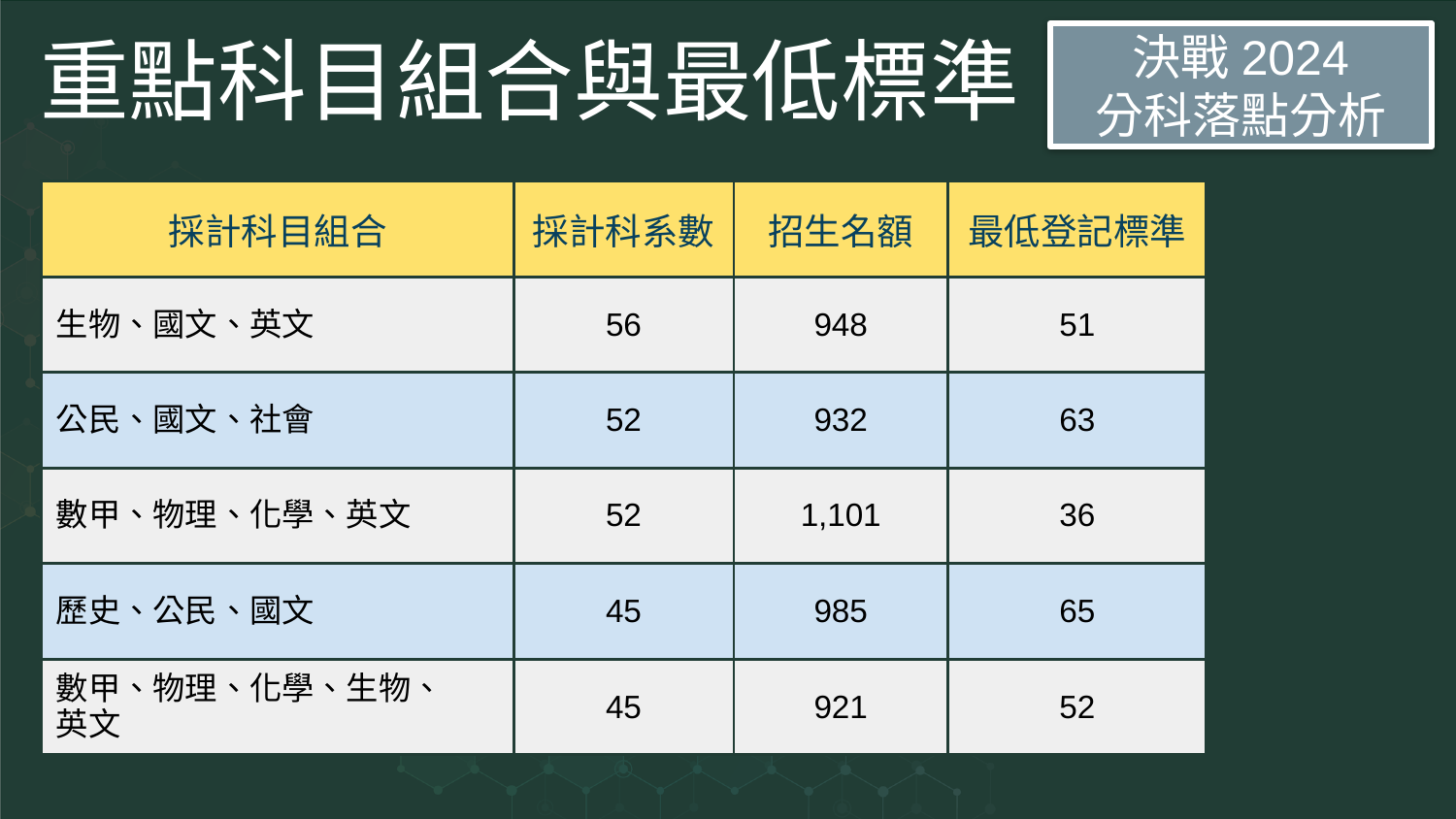

# 重點科目組合與最低標準

決戰2024
分科落點分析
| 採計科目組合 | 採計科系數 | 招生名額 | 最低登記標準 |
| --- | --- | --- | --- |
| 生物、國文、英文 | 56 | 948 | 51 |
| 公民、國文、社會 | 52 | 932 | 63 |
| 數甲、物理、化學、英文 | 52 | 1,101 | 36 |
| 歷史、公民、國文 | 45 | 985 | 65 |
| 數甲、物理、化學、生物、 英文 | 45 | 921 | 52 |